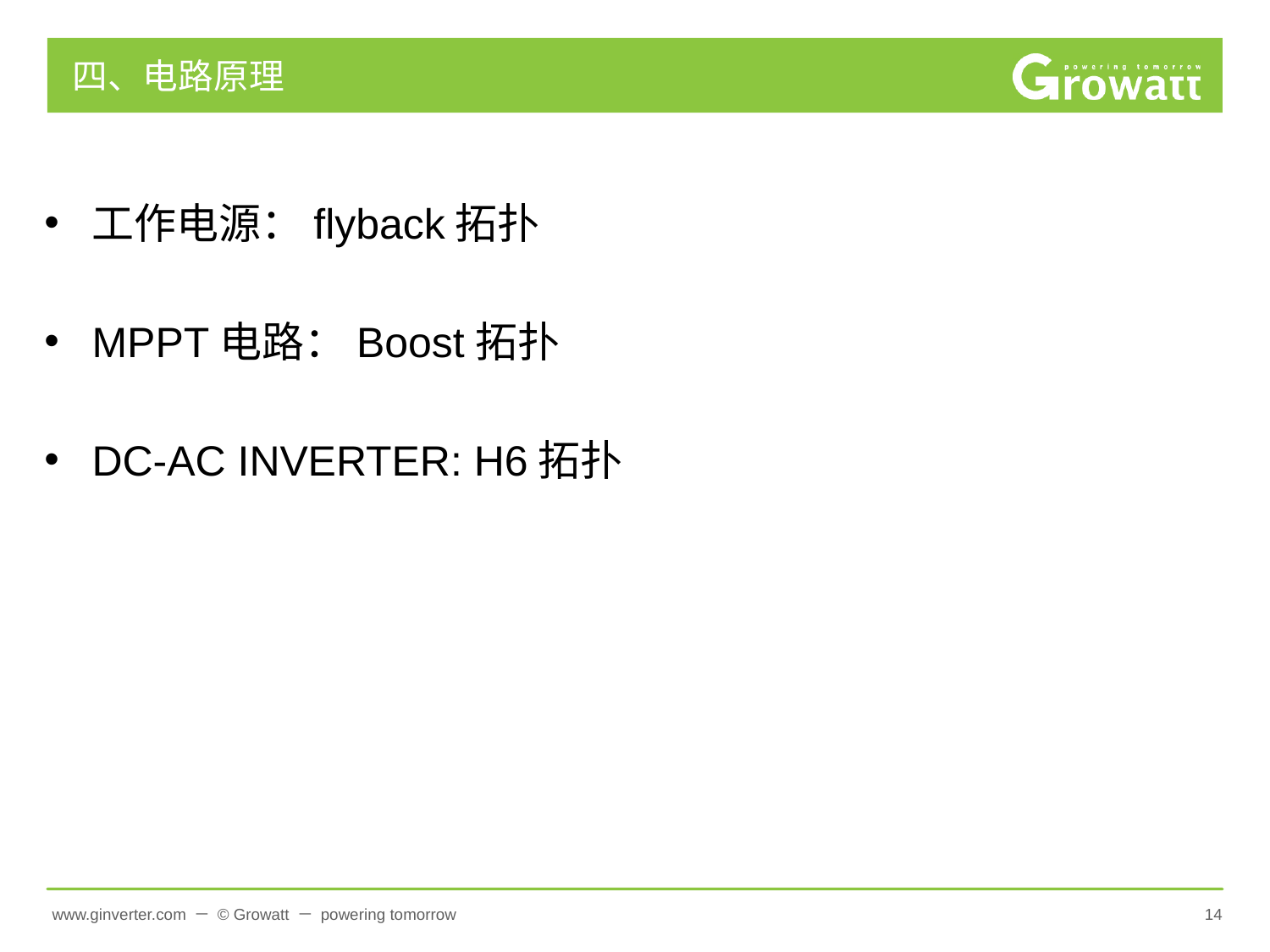

# 四、电路原理
工作电源：flyback拓扑

MPPT电路：Boost拓扑

DC-AC INVERTER: H6拓扑